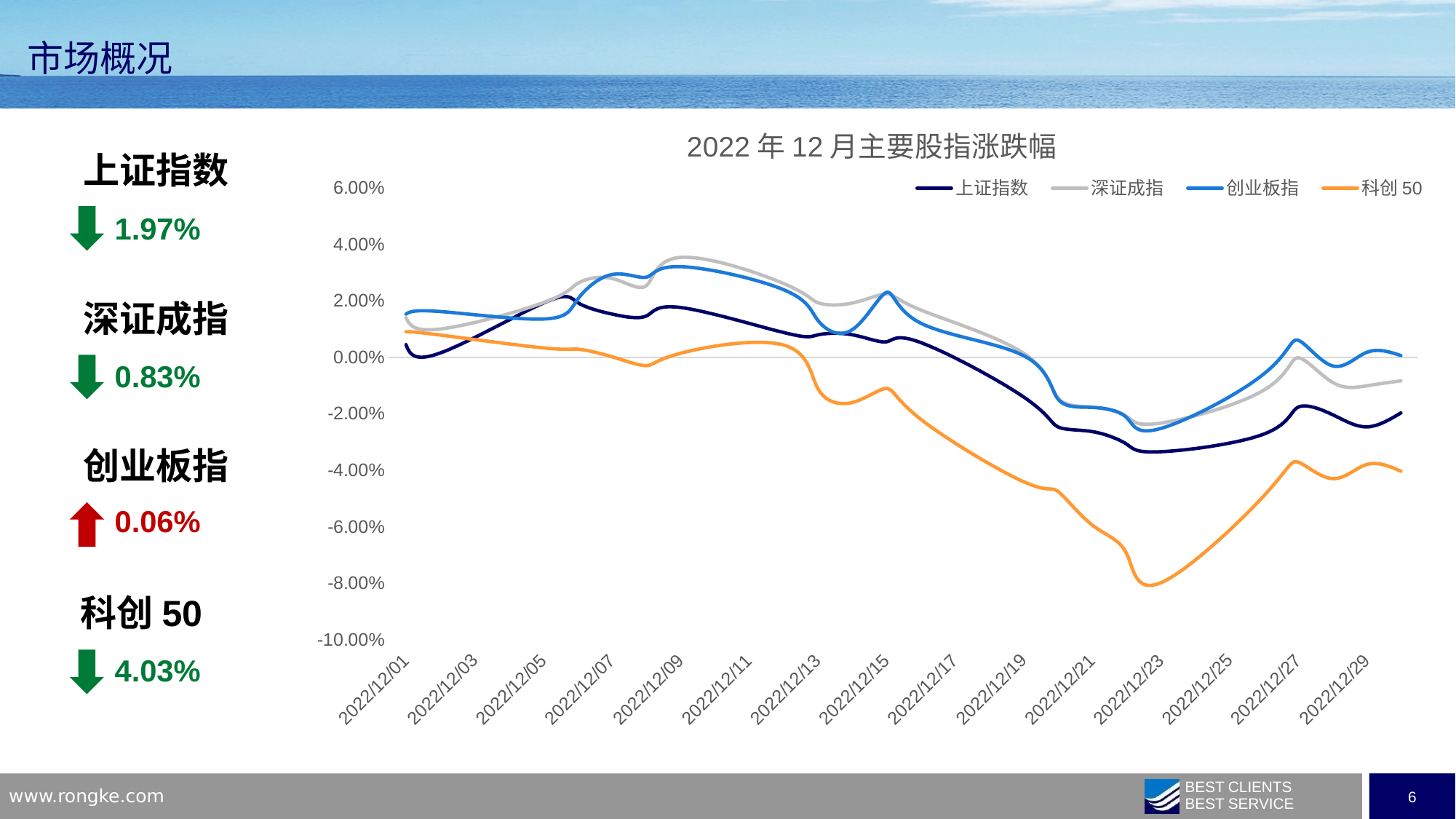

市场概况

### Chart: 2022年12月主要股指涨跌幅

| Category | 上证指数 | 深证成指 | 创业板指 | 科创50 |
|---|---|---|---|---|
| 44896 | 0.004485654065436995 | 0.014012714645260216 | 0.015294548343402159 | 0.009066512787183179 |
| 44897 | 0.0015259880470350762 | 0.010018961070800358 | 0.016206324376006442 | 0.00787932537362912 |
| 44900 | 0.019191578884036886 | 0.019340861150334954 | 0.01355669913198776 | 0.003335821678152273 |
| 44901 | 0.019419736135345422 | 0.026135218597662435 | 0.020452580994739566 | 0.0028721437645469194 |
| 44902 | 0.015321790734232454 | 0.027930519962056755 | 0.029305557876970534 | 0.0002113443530318282 |
| 44903 | 0.014601619827633083 | 0.025322543406884446 | 0.02835387245573373 | -0.002948023785337317 |
| 44904 | 0.017648042720176393 | 0.03538561485513636 | 0.0321135415284477 | 0.0014221255543416245 |
| 44907 | 0.008791955587842404 | 0.026163512254056442 | 0.02396682438265807 | 0.004356952814324133 |
| 44908 | 0.007930035245693912 | 0.019373196757642264 | 0.013171718501685525 | -0.010953116044545408 |
| 44909 | 0.007993436940842091 | 0.019202849681619005 | 0.009706935467200584 | -0.01604037656884938 |
| 44910 | 0.005493702939195266 | 0.022470168354277176 | 0.02294393310777143 | -0.011062587220784681 |
| 44911 | 0.0052429520908168215 | 0.01679167742682308 | 0.012113821235274047 | -0.021896834563459477 |
| 44914 | -0.014032242141926443 | 0.001458721180203515 | 0.000590070544108201 | -0.044065697501847634 |
| 44915 | -0.024614772030129628 | -0.014347305361406715 | -0.014716288590588156 | -0.04748349759508319 |
| 44916 | -0.026314178627707463 | -0.017680843612949304 | -0.01774164196775796 | -0.05941245670015083 |
| 44917 | -0.03075013947262295 | -0.020901756368104984 | -0.02131617582098222 | -0.06944041633837805 |
| 44918 | -0.03346800323024979 | -0.02330290926573675 | -0.025209601039145046 | -0.07989136460369983 |
| 44921 | -0.027217890777918807 | -0.0116588048620907 | -0.00592782335899944 | -0.049140061421827586 |
| 44922 | -0.017696466637491803 | -0.000179556242581147 | 0.006049001224911255 | -0.037118026823537376 |
| 44923 | -0.020288415517066727 | -0.008819212816826627 | -0.003008212806411281 | -0.042977683975809144 |
| 44924 | -0.024635176079168875 | -0.010090212833561485 | 0.0017353335555070348 | -0.03800029452245213 |
| 44925 | -0.019698760712641428 | -0.008327958243784406 | 0.0006200452238180887 | -0.04034807635149662 |
上证指数
1.97%

深证成指
0.83%

创业板指
0.06%

科创50
4.03%